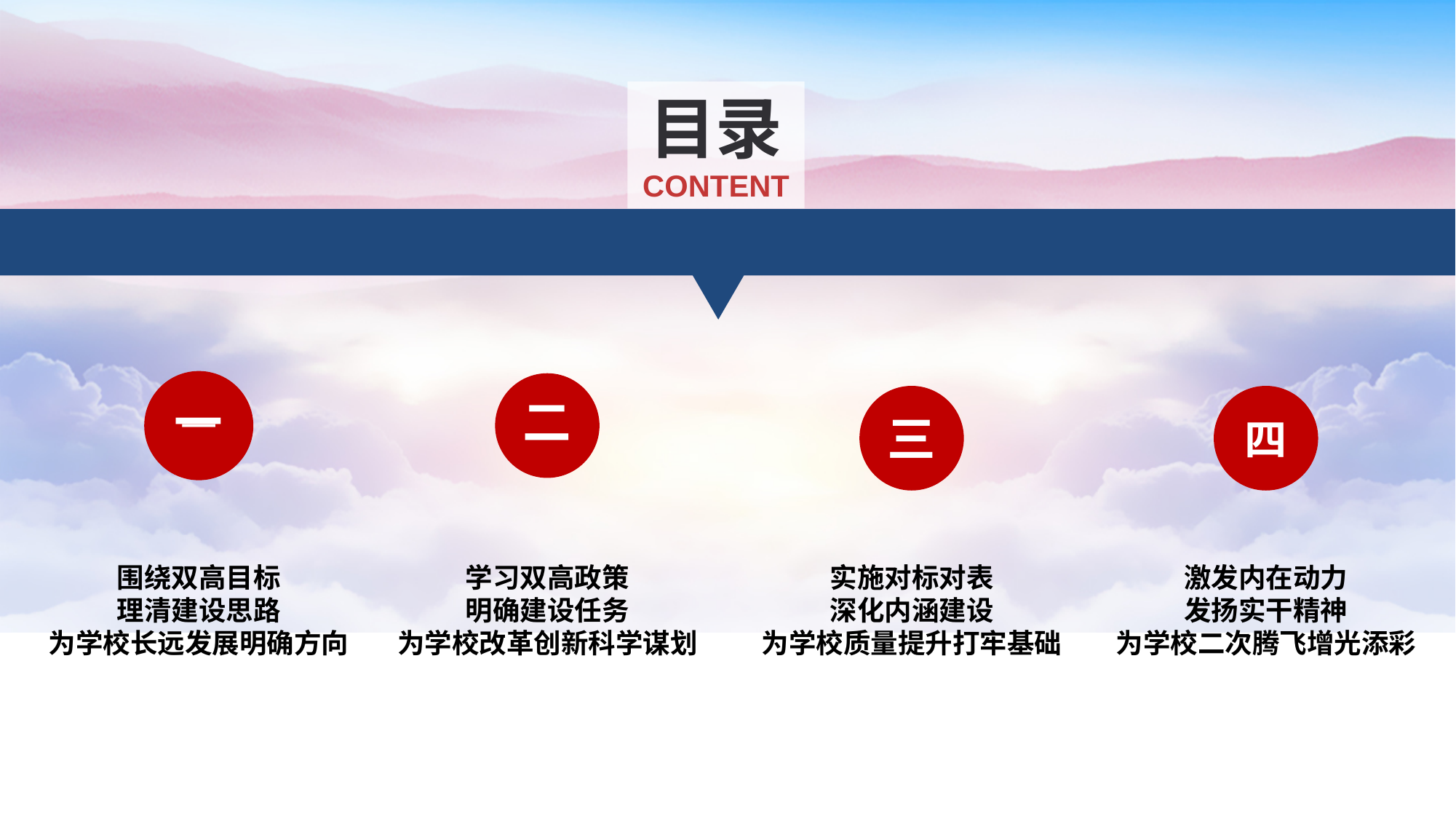

目录
CONTENT

信阳职业技术学院
专业教学及管理人员骨干教师培训
一

一
四

二
三
围绕双高目标
理清建设思路
为学校长远发展明确方向
学习双高政策
明确建设任务
为学校改革创新科学谋划
实施对标对表
深化内涵建设
为学校质量提升打牢基础
激发内在动力
发扬实干精神
为学校二次腾飞增光添彩